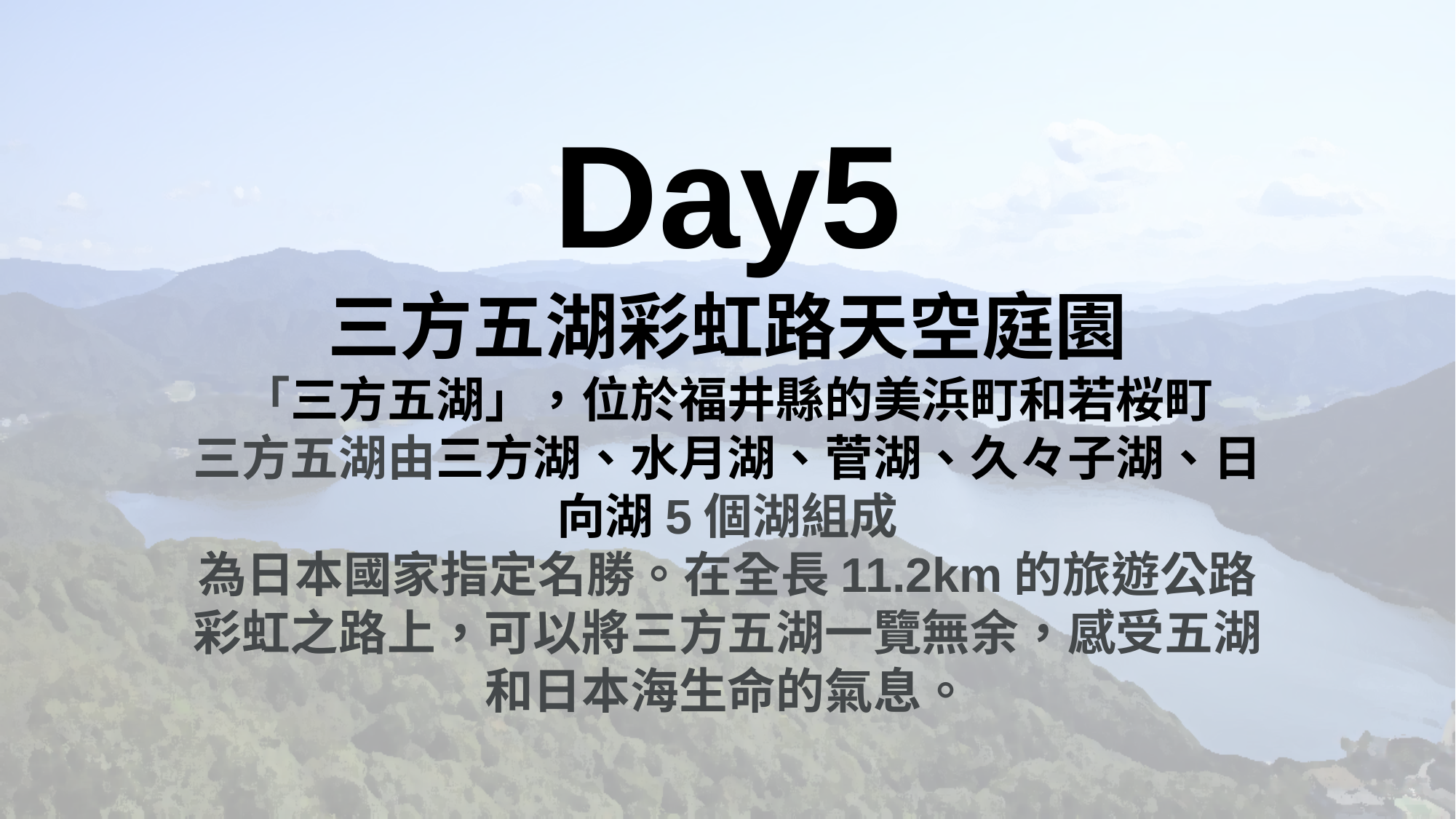

# Day5
三方五湖彩虹路天空庭園
「三方五湖」，位於福井縣的美浜町和若桜町
三方五湖由三方湖、水月湖、菅湖、久々子湖、日向湖5個湖組成
為日本國家指定名勝。在全長11.2km的旅遊公路彩虹之路上，可以將三方五湖一覽無余，感受五湖和日本海生命的氣息。